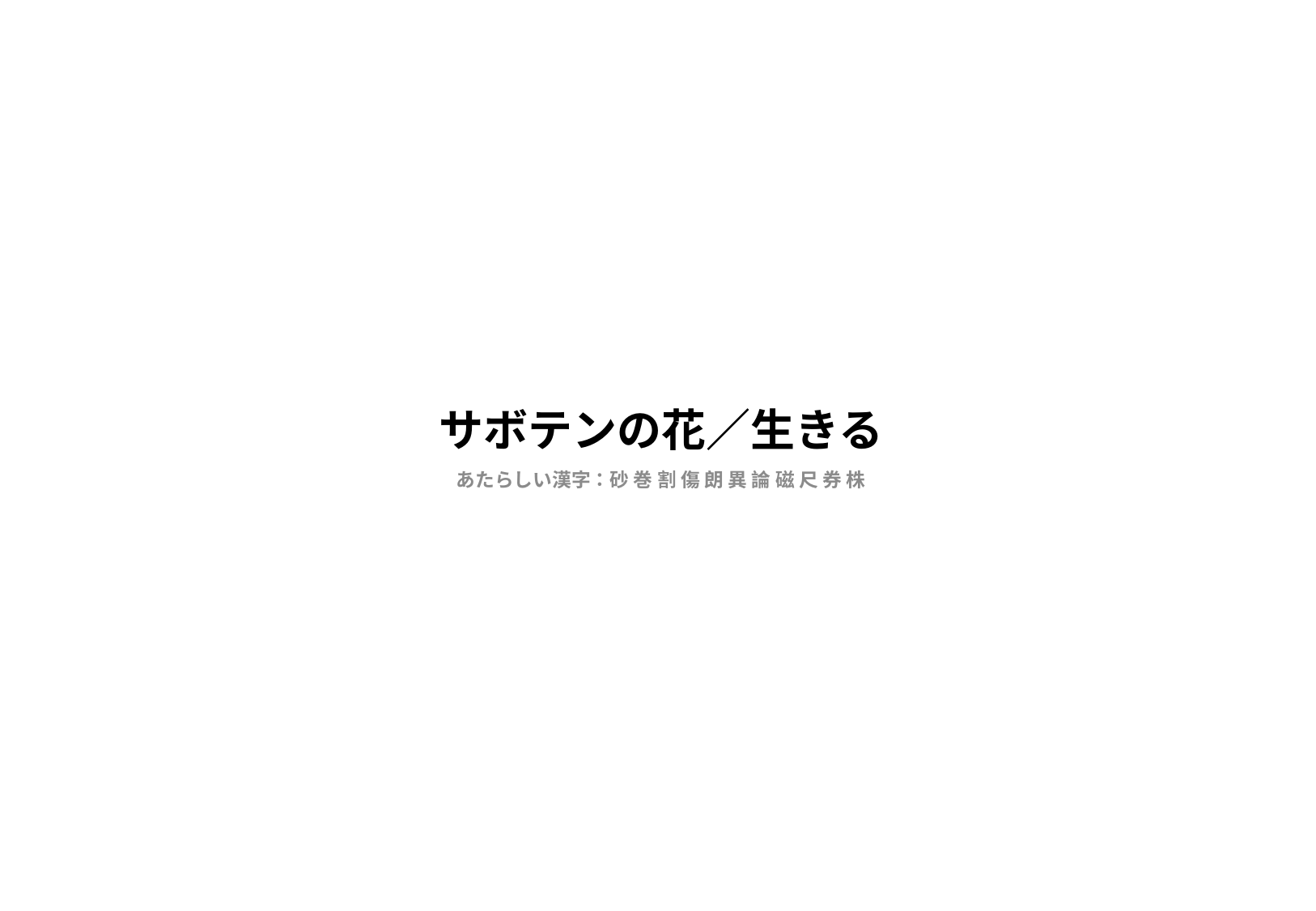

# サボテンの花／生きる
あたらしい漢字：砂 巻 割 傷 朗 異 論 磁 尺 券 株